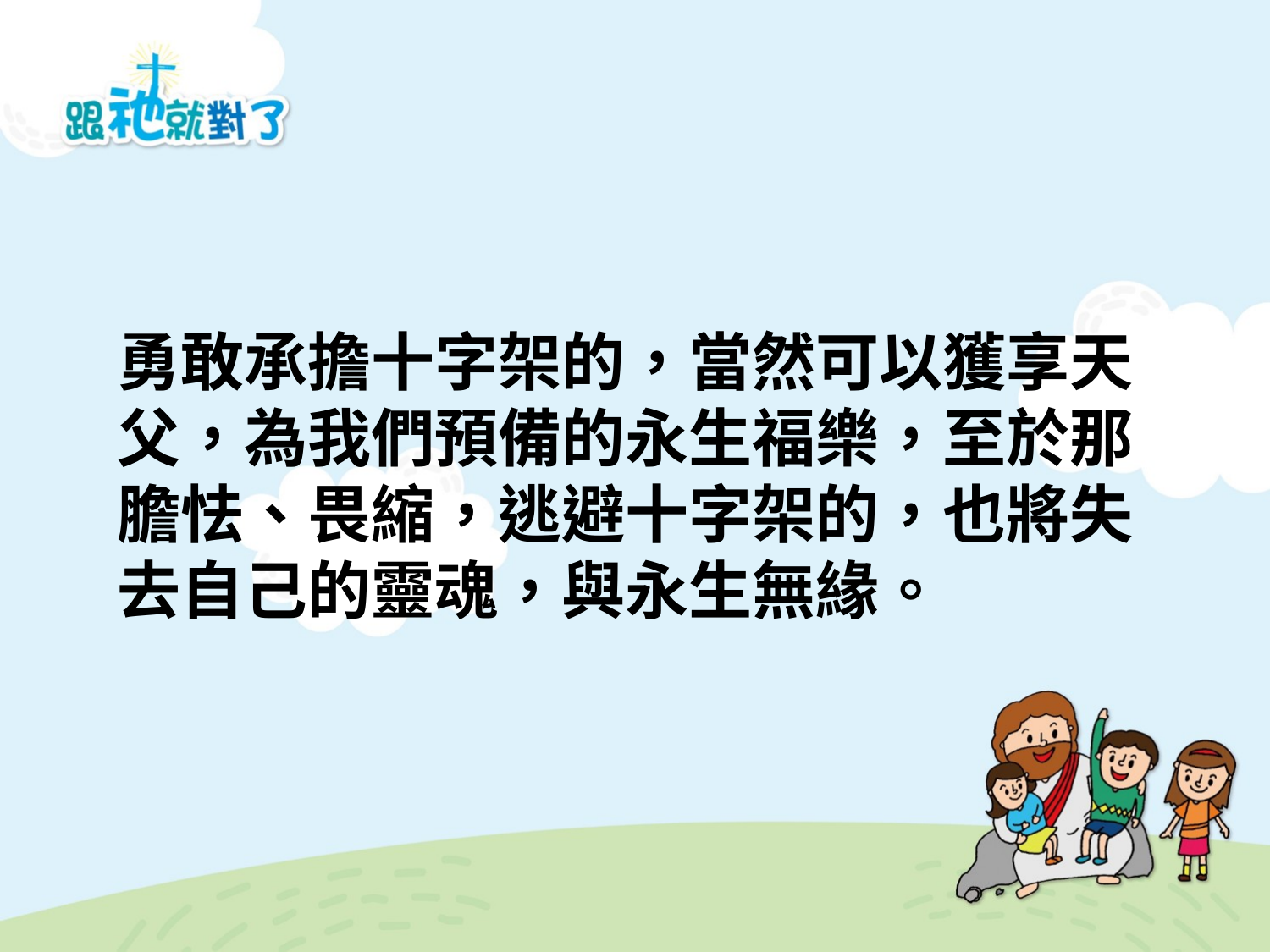

勇敢承擔十字架的，當然可以獲享天父，為我們預備的永生福樂，至於那膽怯、畏縮，逃避十字架的，也將失去自己的靈魂，與永生無緣。